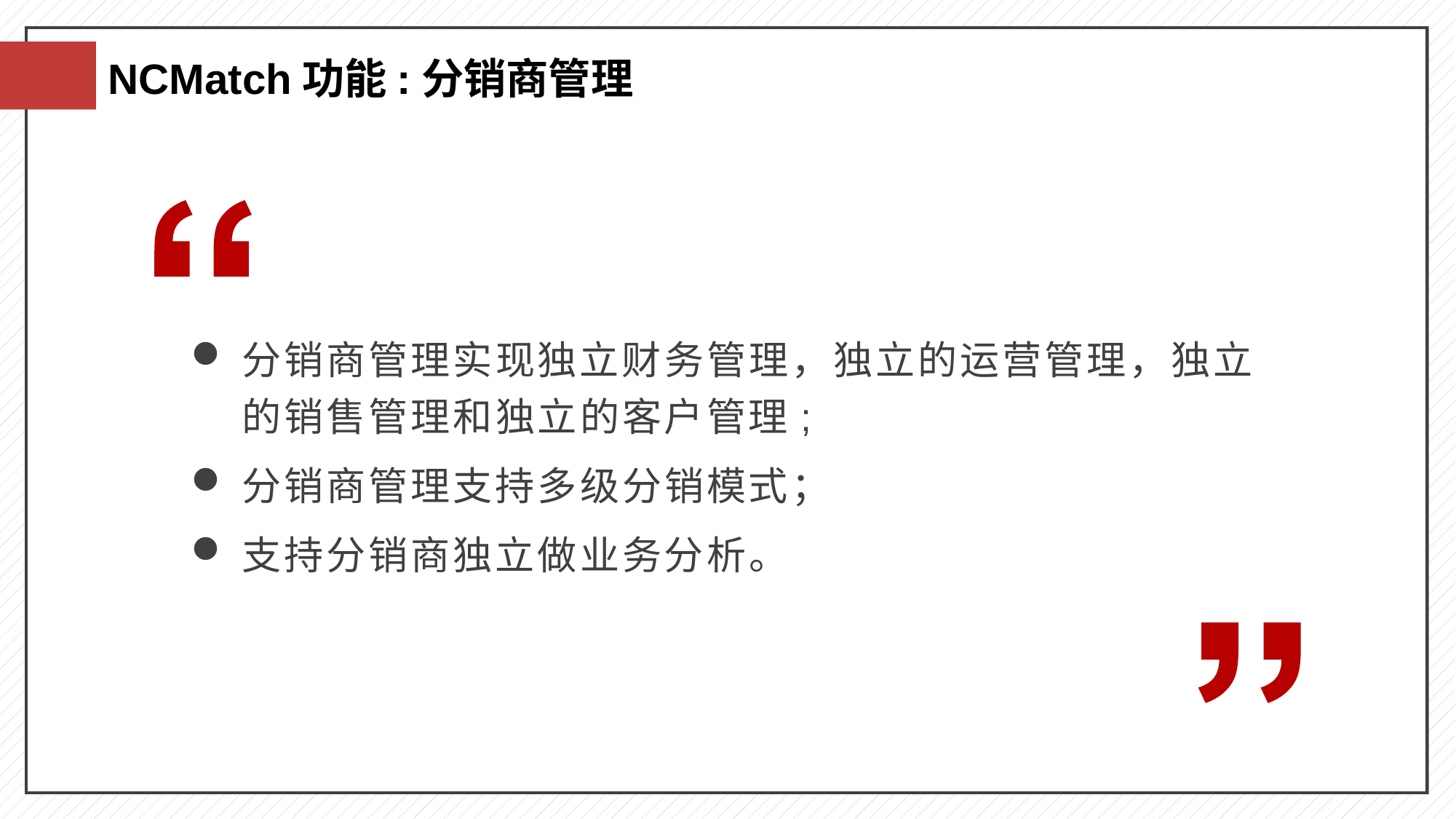

NCMatch功能:分销商管理

分销商管理实现独立财务管理，独立的运营管理，独立的销售管理和独立的客户管理;
分销商管理支持多级分销模式；
支持分销商独立做业务分析。